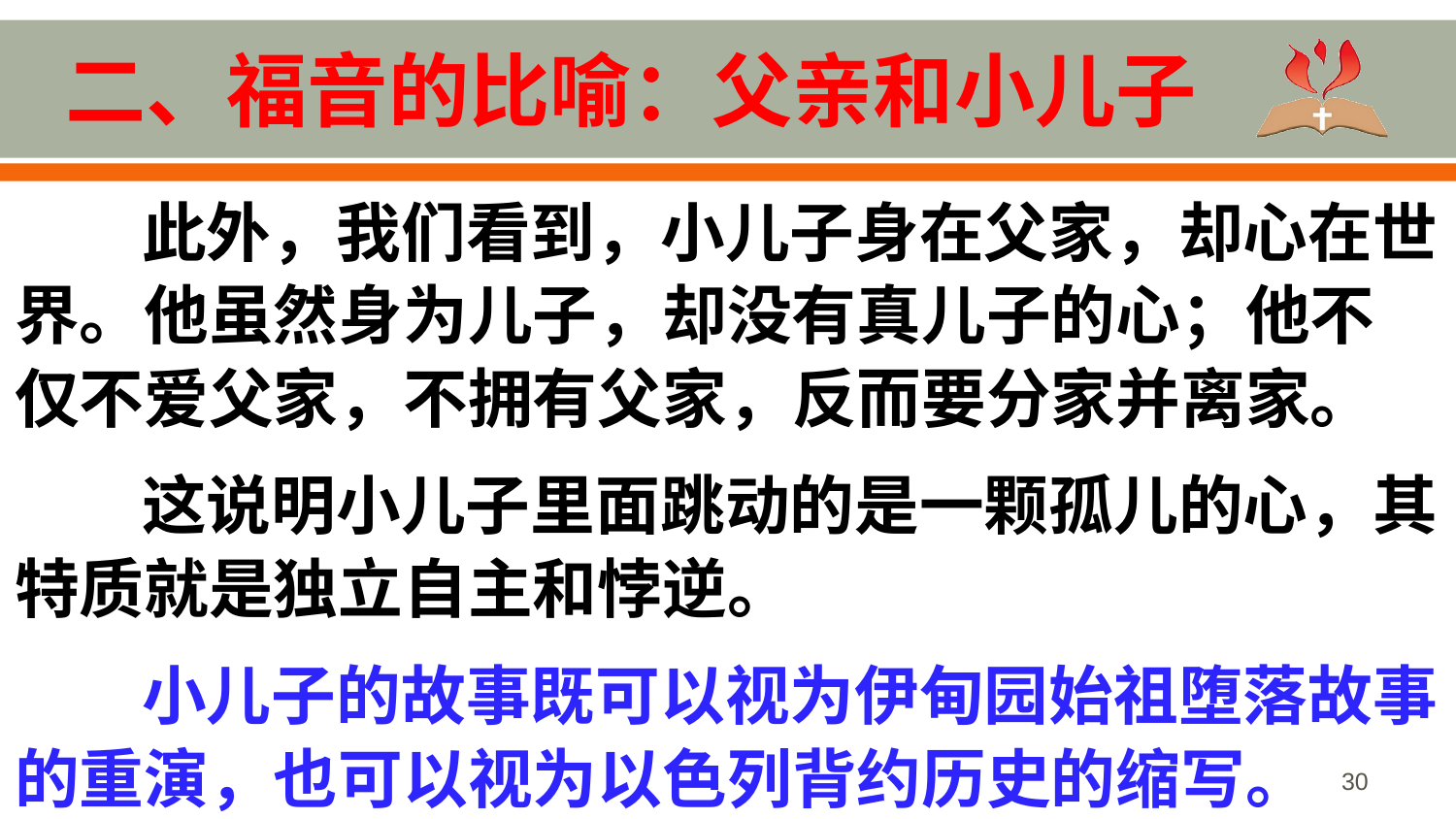

# 二、福音的比喻：父亲和小儿子
此外，我们看到，小儿子身在父家，却心在世界。他虽然身为儿子，却没有真儿子的心；他不仅不爱父家，不拥有父家，反而要分家并离家。
这说明小儿子里面跳动的是一颗孤儿的心，其特质就是独立自主和悖逆。
小儿子的故事既可以视为伊甸园始祖堕落故事的重演，也可以视为以色列背约历史的缩写。

30